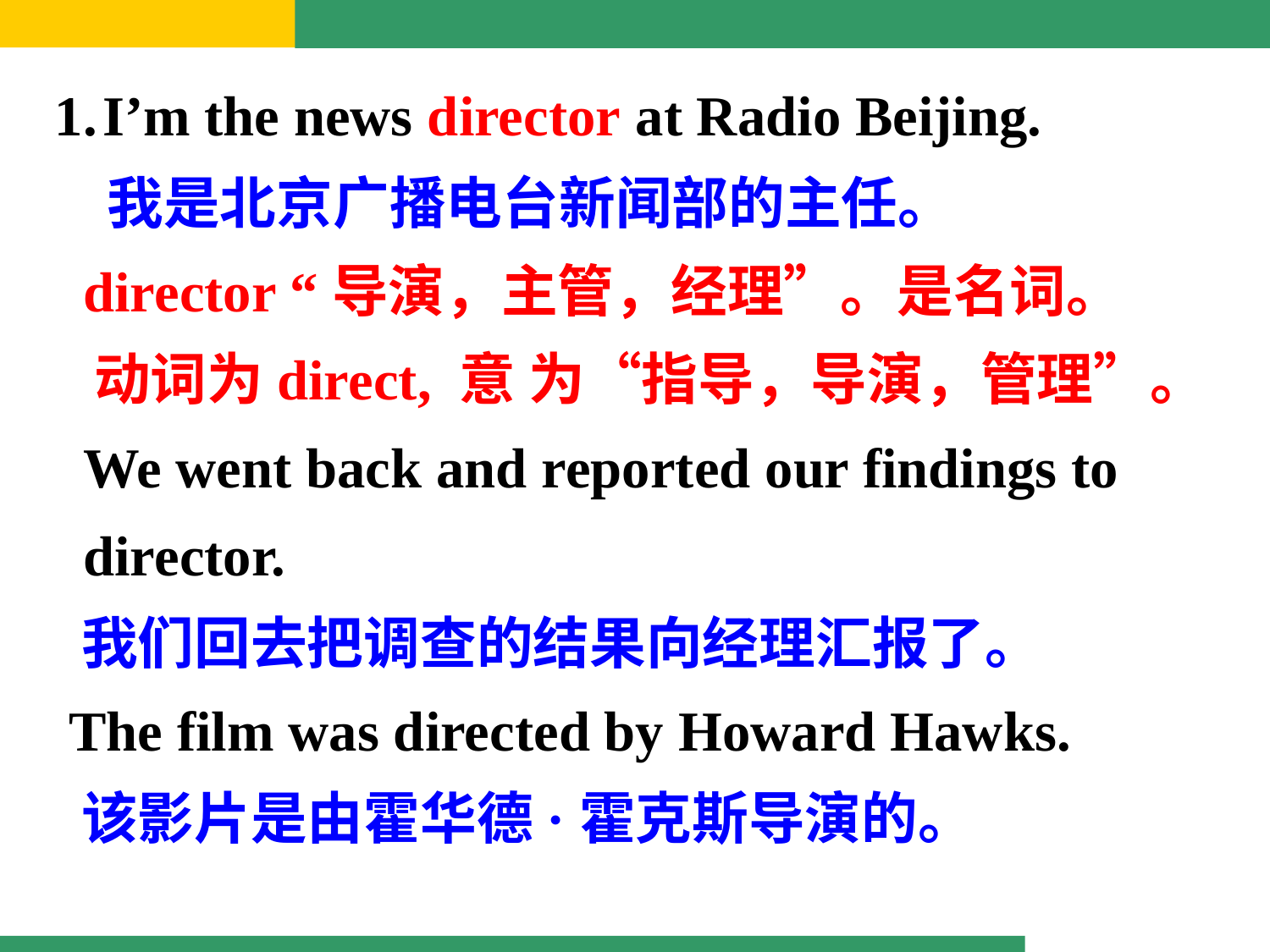

I’m the news director at Radio Beijing.
   我是北京广播电台新闻部的主任。
  director “导演，主管，经理”。是名词。
  动词为direct, 意 为“指导，导演，管理”。
  We went back and reported our findings to
  director.
 我们回去把调查的结果向经理汇报了。
 The film was directed by Howard Hawks.
 该影片是由霍华德·霍克斯导演的。